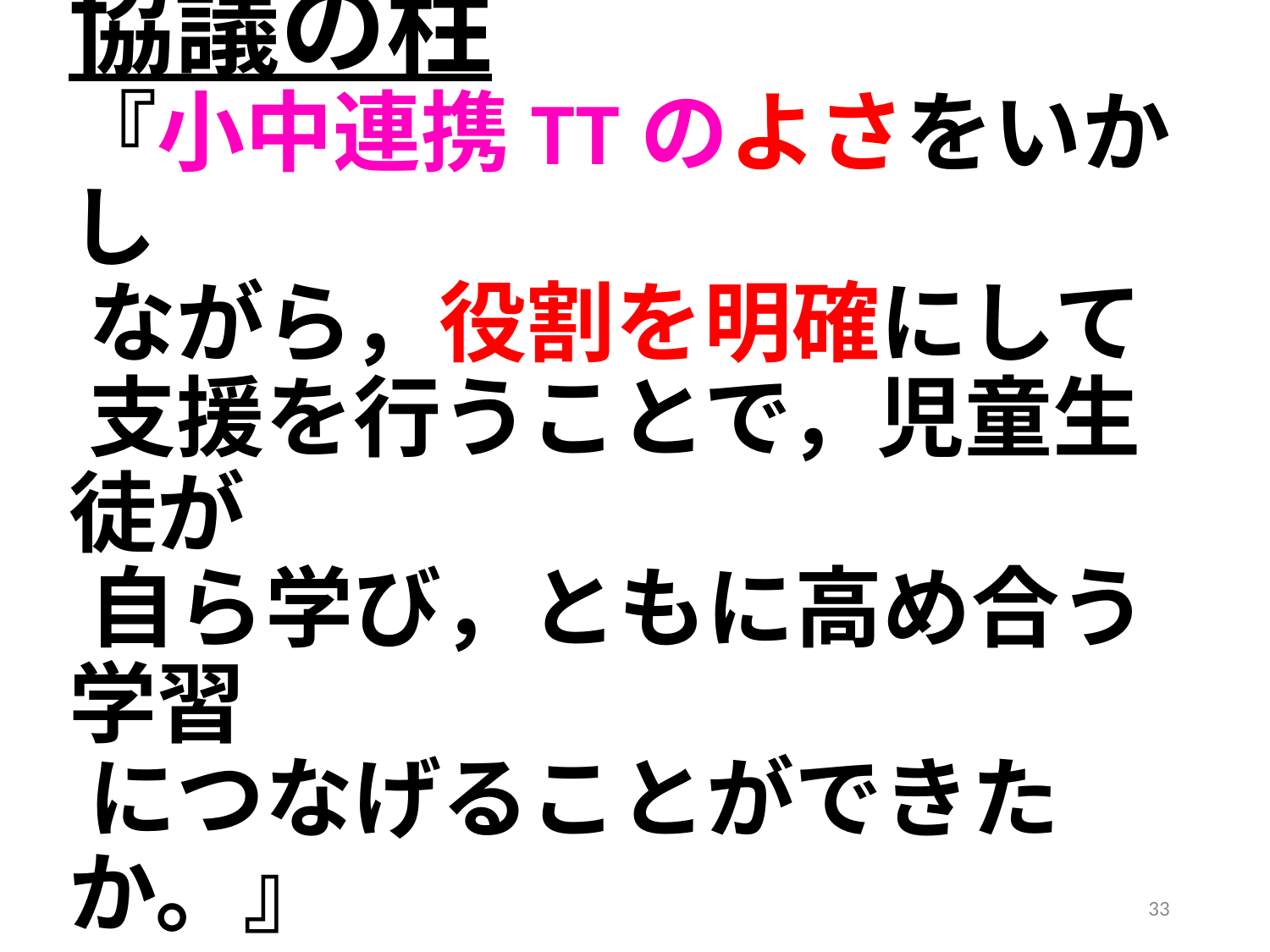

# 協議の柱 『小中連携TTのよさをいかし ながら，役割を明確にして 支援を行うことで，児童生徒が 自ら学び，ともに高め合う学習 につなげることができたか。』
33